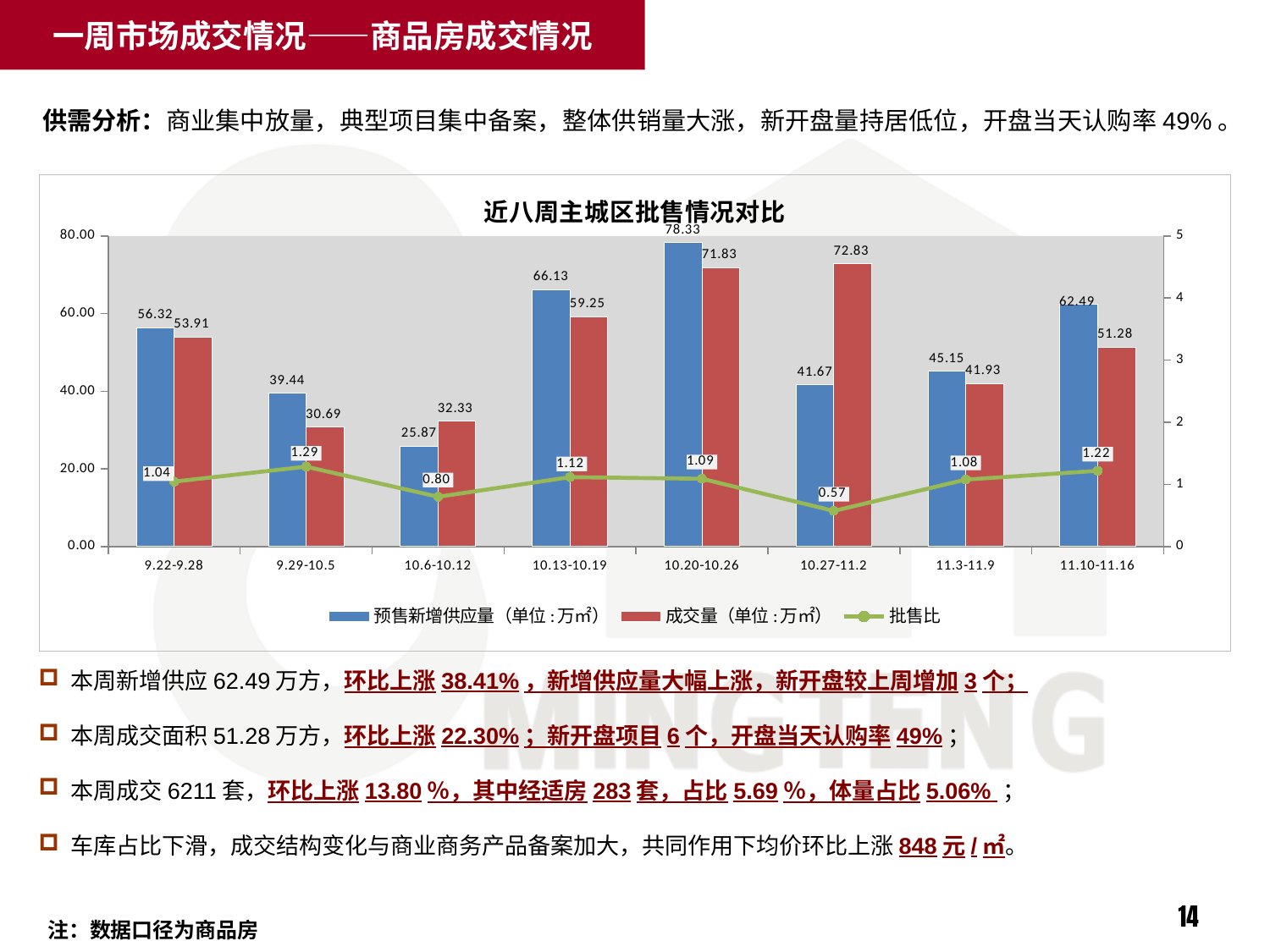

一周市场成交情况——商品房成交情况
供需分析：商业集中放量，典型项目集中备案，整体供销量大涨，新开盘量持居低位，开盘当天认购率49%。

### Chart

| Category | 预售新增供应量（单位:万㎡） | 成交量（单位:万㎡） | 批售比 |
|---|---|---|---|
| 9.22-9.28 | 56.32 | 53.91 | 1.044704136523836 |
| 9.29-10.5 | 39.44 | 30.69 | 1.285109156076898 |
| 10.6-10.12 | 25.87 | 32.33 | 0.8001855861429014 |
| 10.13-10.19 | 66.13 | 59.25 | 1.1161181434599161 |
| 10.20-10.26 | 78.33 | 71.83 | 1.0904914381177782 |
| 10.27-11.2 | 41.67 | 72.83 | 0.5721543320060416 |
| 11.3-11.9 | 45.15 | 41.93 | 1.0767946577629361 |
| 11.10-11.16 | 62.49 | 51.28 | 1.218603744149766 |
 本周新增供应62.49万方，环比上涨38.41%，新增供应量大幅上涨，新开盘较上周增加3个；

 本周成交面积51.28万方，环比上涨22.30%；新开盘项目6个，开盘当天认购率49%；

 本周成交6211套，环比上涨13.80％，其中经适房283套，占比5.69％，体量占比5.06% ；

 车库占比下滑，成交结构变化与商业商务产品备案加大，共同作用下均价环比上涨848元/㎡。
14
注：数据口径为商品房